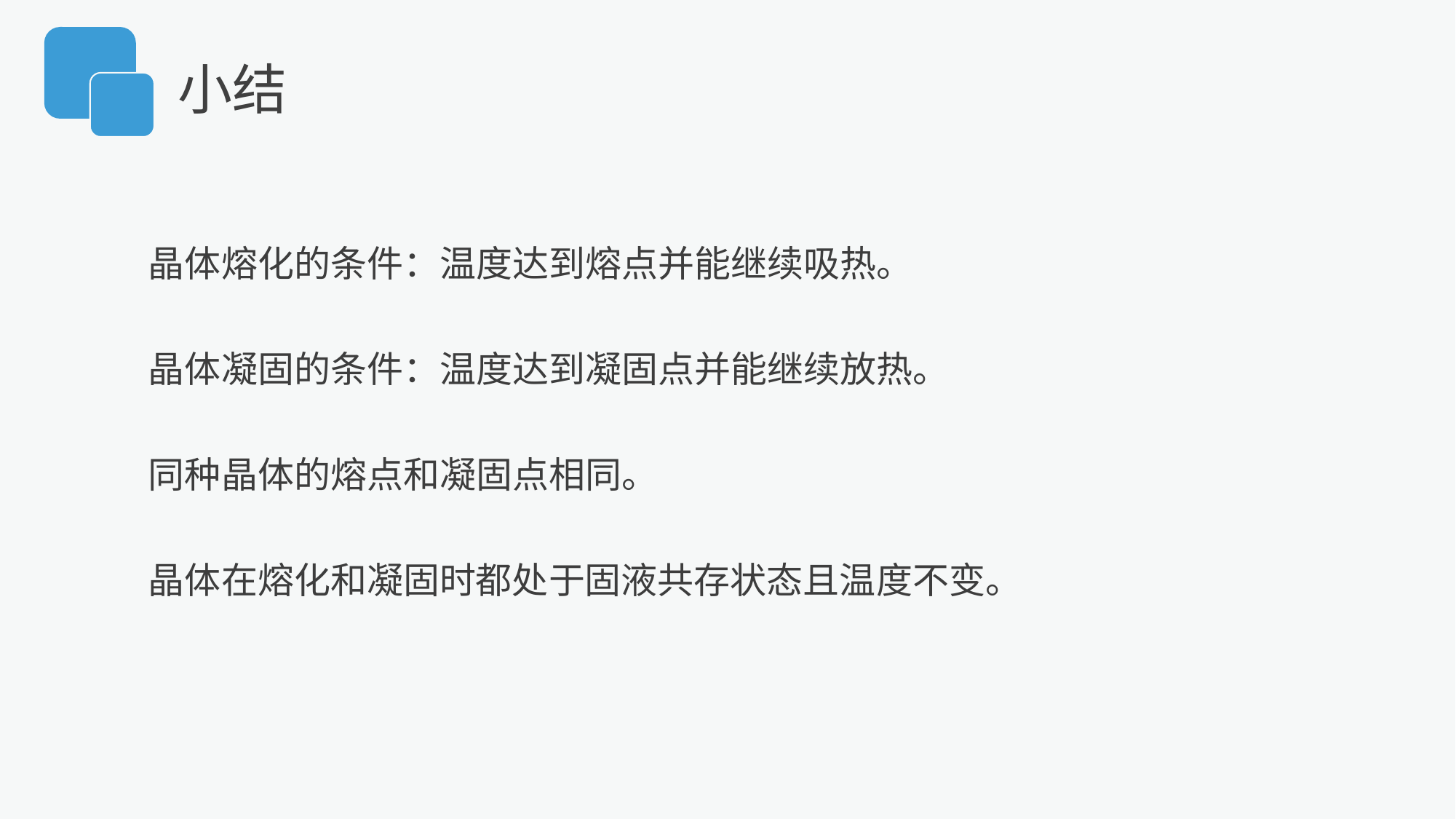

小结
晶体熔化的条件：温度达到熔点并能继续吸热。
晶体凝固的条件：温度达到凝固点并能继续放热。
同种晶体的熔点和凝固点相同。
晶体在熔化和凝固时都处于固液共存状态且温度不变。